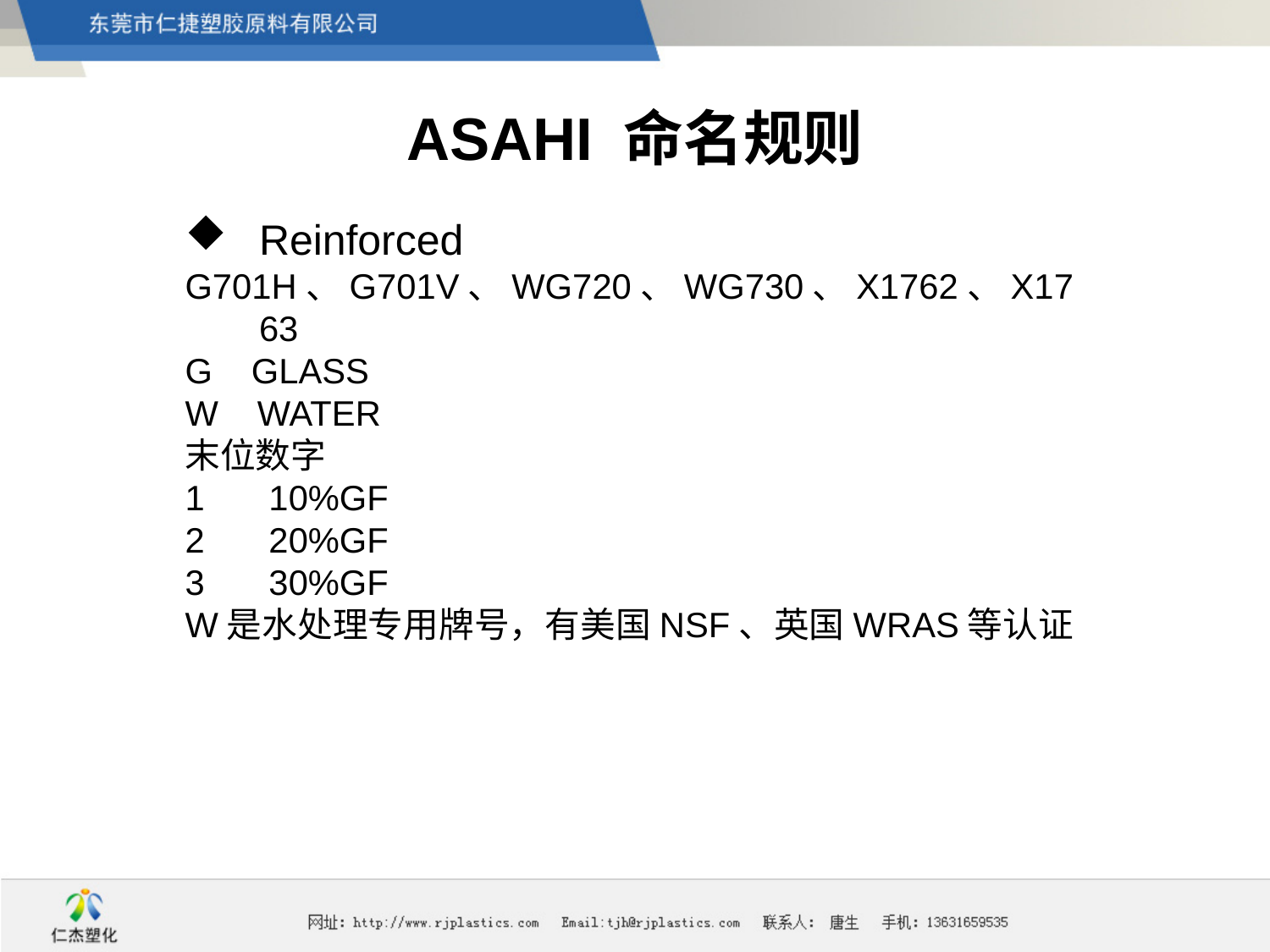

# ASAHI 命名规则
Reinforced
G701H、G701V、WG720、WG730、X1762、X1763
G    GLASS
W    WATER
末位数字
 10%GF
 20%GF
 30%GF
W是水处理专用牌号，有美国NSF、英国WRAS等认证